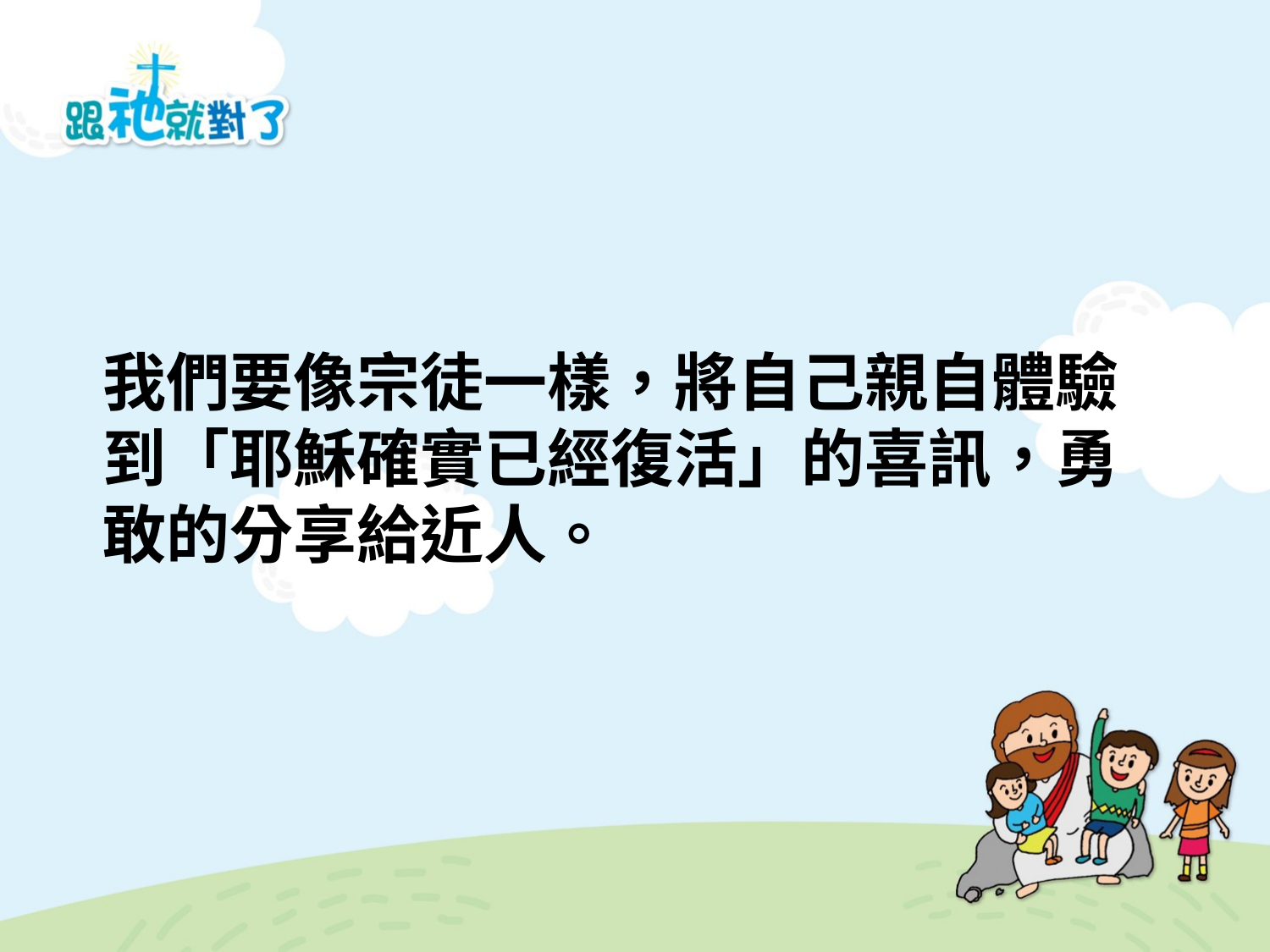

我們要像宗徒一樣，將自己親自體驗到「耶穌確實已經復活」的喜訊，勇敢的分享給近人。